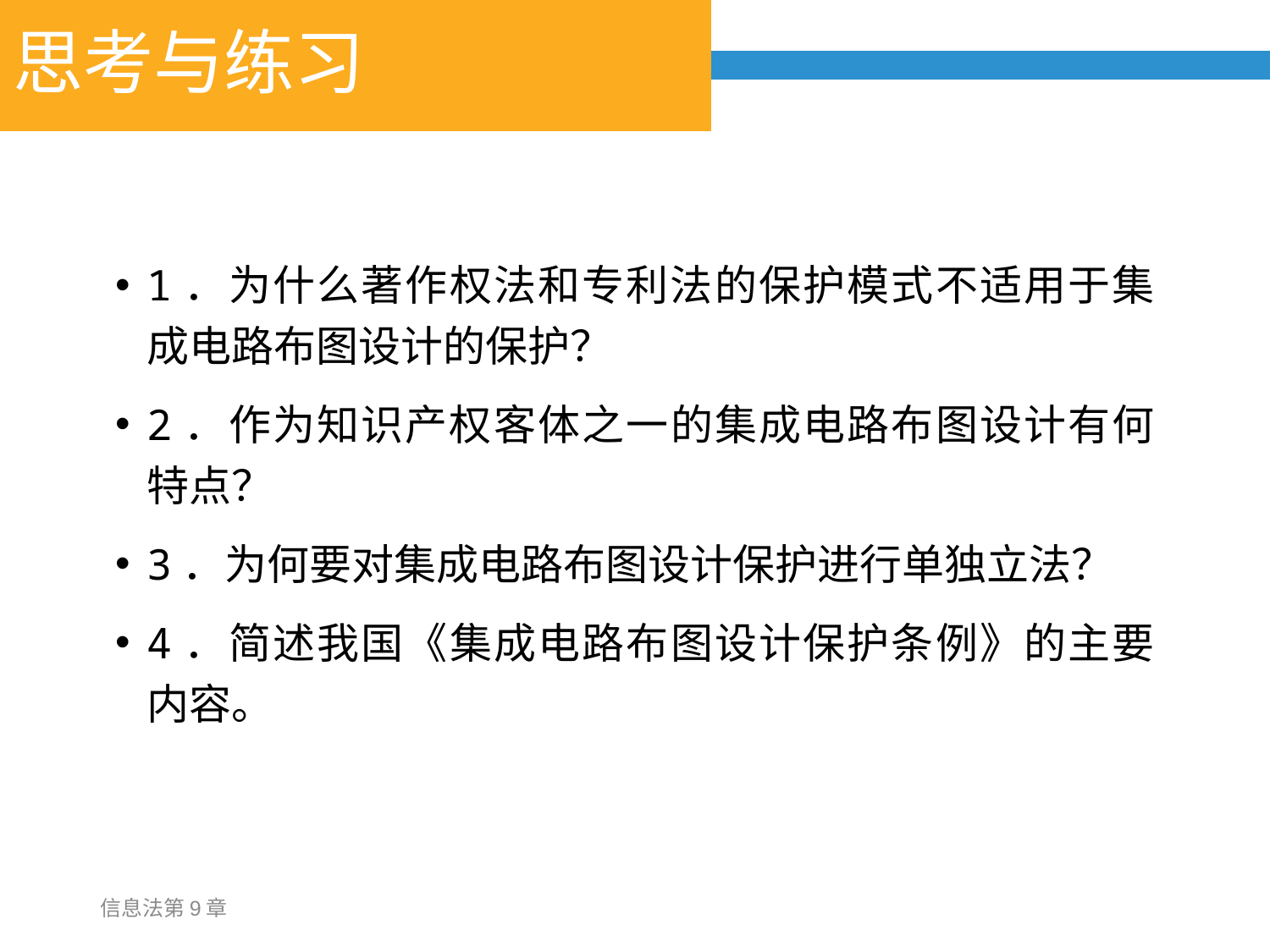

# 思考与练习
1．为什么著作权法和专利法的保护模式不适用于集成电路布图设计的保护？
2．作为知识产权客体之一的集成电路布图设计有何特点？
3．为何要对集成电路布图设计保护进行单独立法？
4．简述我国《集成电路布图设计保护条例》的主要内容。

信息法第9章